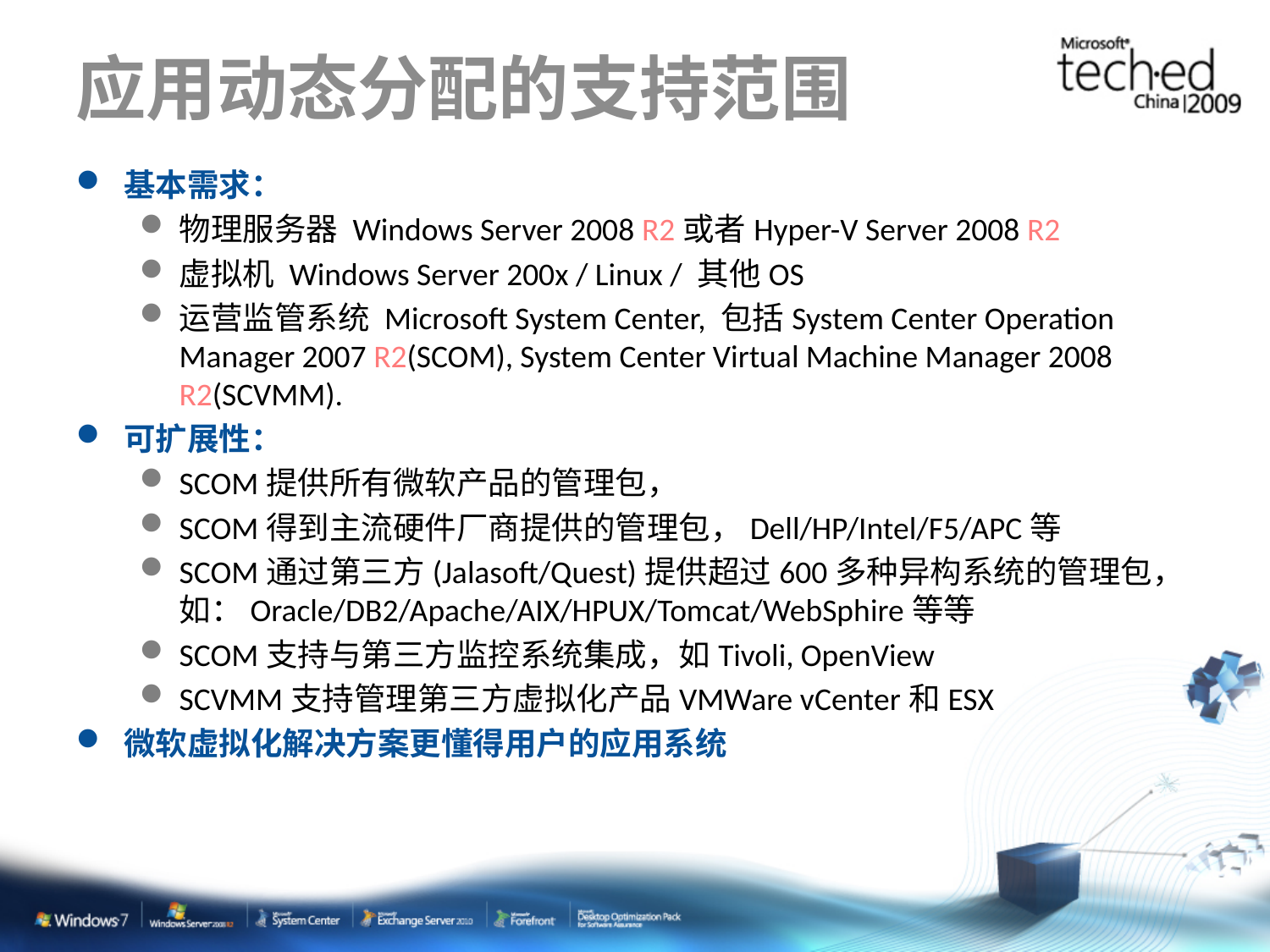

# 应用动态分配的支持范围
基本需求：
物理服务器 Windows Server 2008 R2或者Hyper-V Server 2008 R2
虚拟机 Windows Server 200x / Linux / 其他OS
运营监管系统 Microsoft System Center, 包括System Center Operation Manager 2007 R2(SCOM), System Center Virtual Machine Manager 2008 R2(SCVMM).
可扩展性：
SCOM提供所有微软产品的管理包，
SCOM得到主流硬件厂商提供的管理包，Dell/HP/Intel/F5/APC等
SCOM通过第三方(Jalasoft/Quest)提供超过600多种异构系统的管理包，如：Oracle/DB2/Apache/AIX/HPUX/Tomcat/WebSphire等等
SCOM支持与第三方监控系统集成，如Tivoli, OpenView
SCVMM支持管理第三方虚拟化产品VMWare vCenter和ESX
微软虚拟化解决方案更懂得用户的应用系统